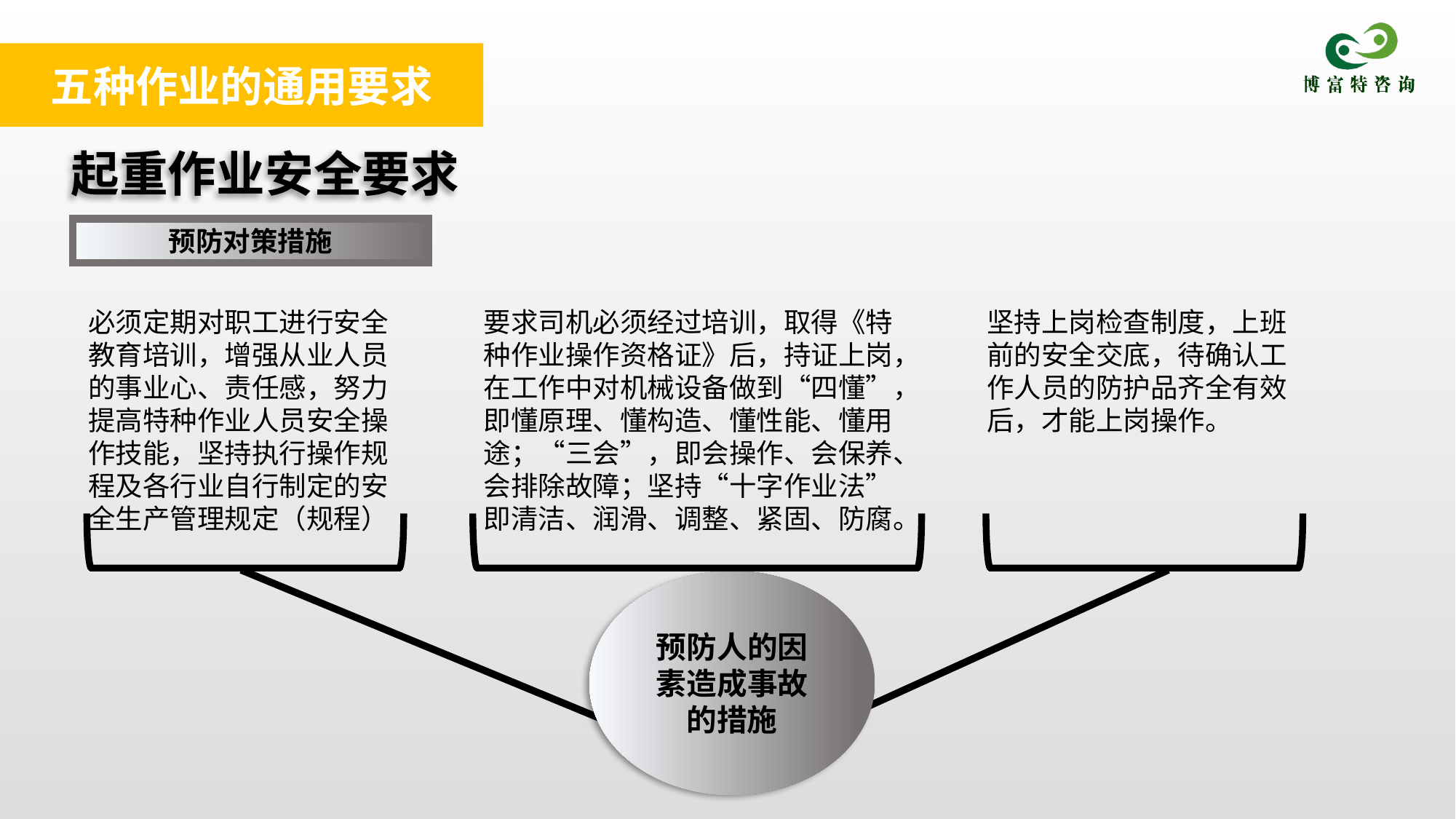

五种作业的通用要求
起重作业安全要求
预防对策措施
必须定期对职工进行安全教育培训，增强从业人员的事业心、责任感，努力提高特种作业人员安全操作技能，坚持执行操作规程及各行业自行制定的安全生产管理规定（规程）
要求司机必须经过培训，取得《特种作业操作资格证》后，持证上岗，在工作中对机械设备做到“四懂”，即懂原理、懂构造、懂性能、懂用途；“三会”，即会操作、会保养、会排除故障；坚持“十字作业法”即清洁、润滑、调整、紧固、防腐。
坚持上岗检查制度，上班前的安全交底，待确认工作人员的防护品齐全有效后，才能上岗操作。

预防人的因素造成事故的措施